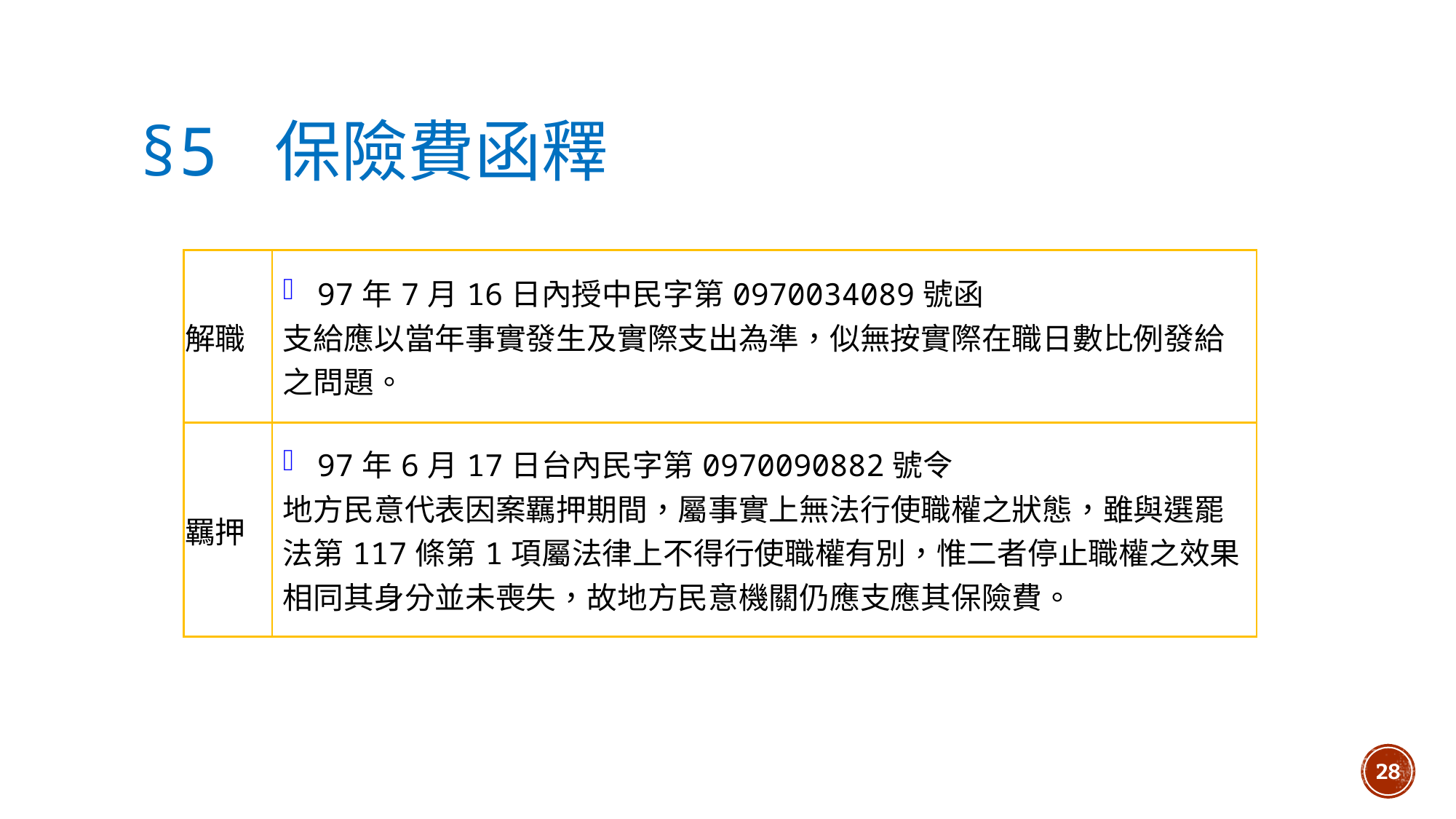

# §5 保險費函釋
| 解職 | 97年7月16日內授中民字第0970034089號函 支給應以當年事實發生及實際支出為準，似無按實際在職日數比例發給之問題。 |
| --- | --- |
| 羈押 | 97年6月17日台內民字第0970090882號令 地方民意代表因案羈押期間，屬事實上無法行使職權之狀態，雖與選罷法第117條第1項屬法律上不得行使職權有別，惟二者停止職權之效果相同其身分並未喪失，故地方民意機關仍應支應其保險費。 |
28